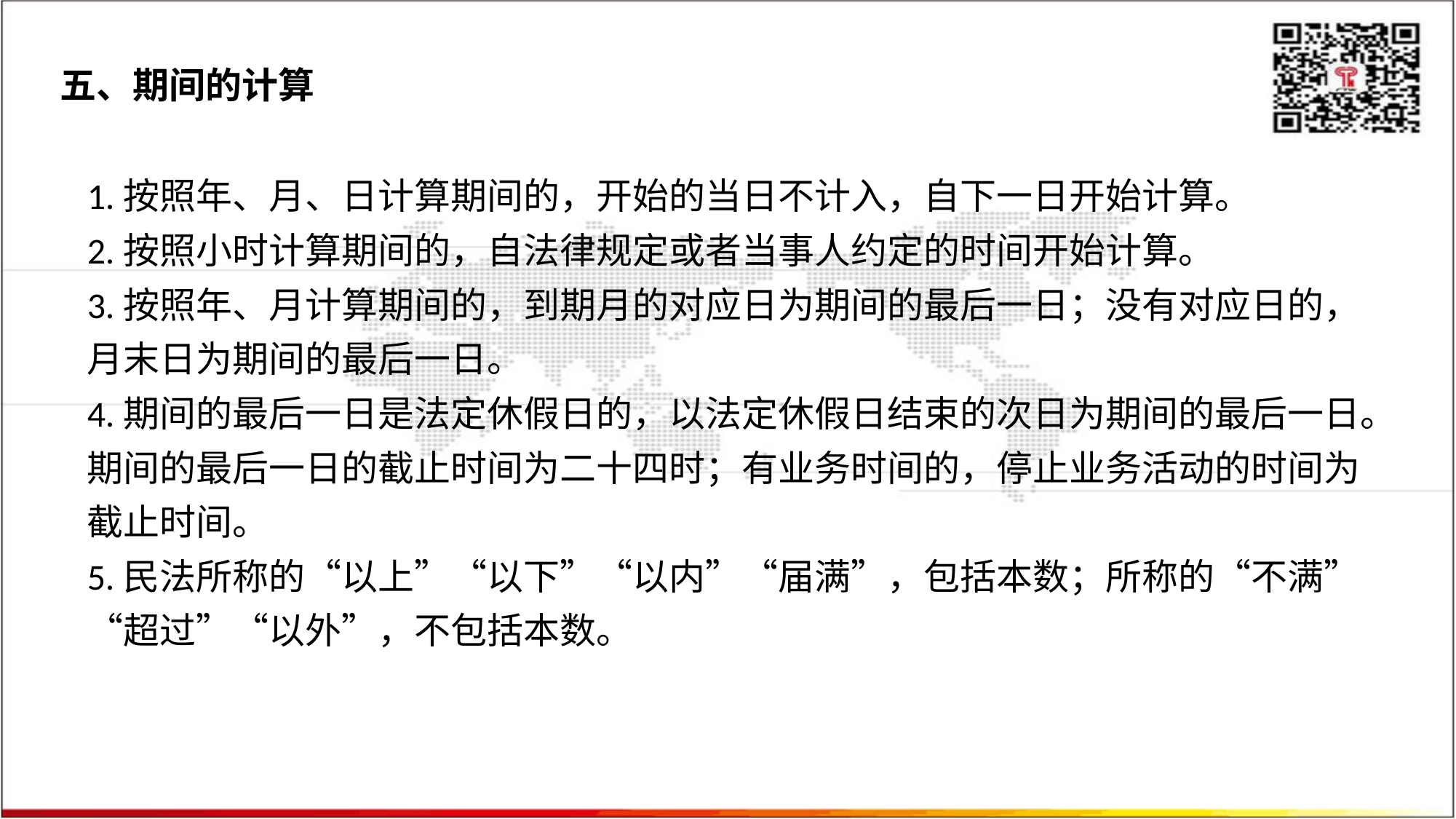

五、期间的计算
1.按照年、月、日计算期间的，开始的当日不计入，自下一日开始计算。
2.按照小时计算期间的，自法律规定或者当事人约定的时间开始计算。
3.按照年、月计算期间的，到期月的对应日为期间的最后一日；没有对应日的，月末日为期间的最后一日。
4.期间的最后一日是法定休假日的，以法定休假日结束的次日为期间的最后一日。期间的最后一日的截止时间为二十四时；有业务时间的，停止业务活动的时间为截止时间。
5.民法所称的“以上”“以下”“以内”“届满”，包括本数；所称的“不满”“超过”“以外”，不包括本数。